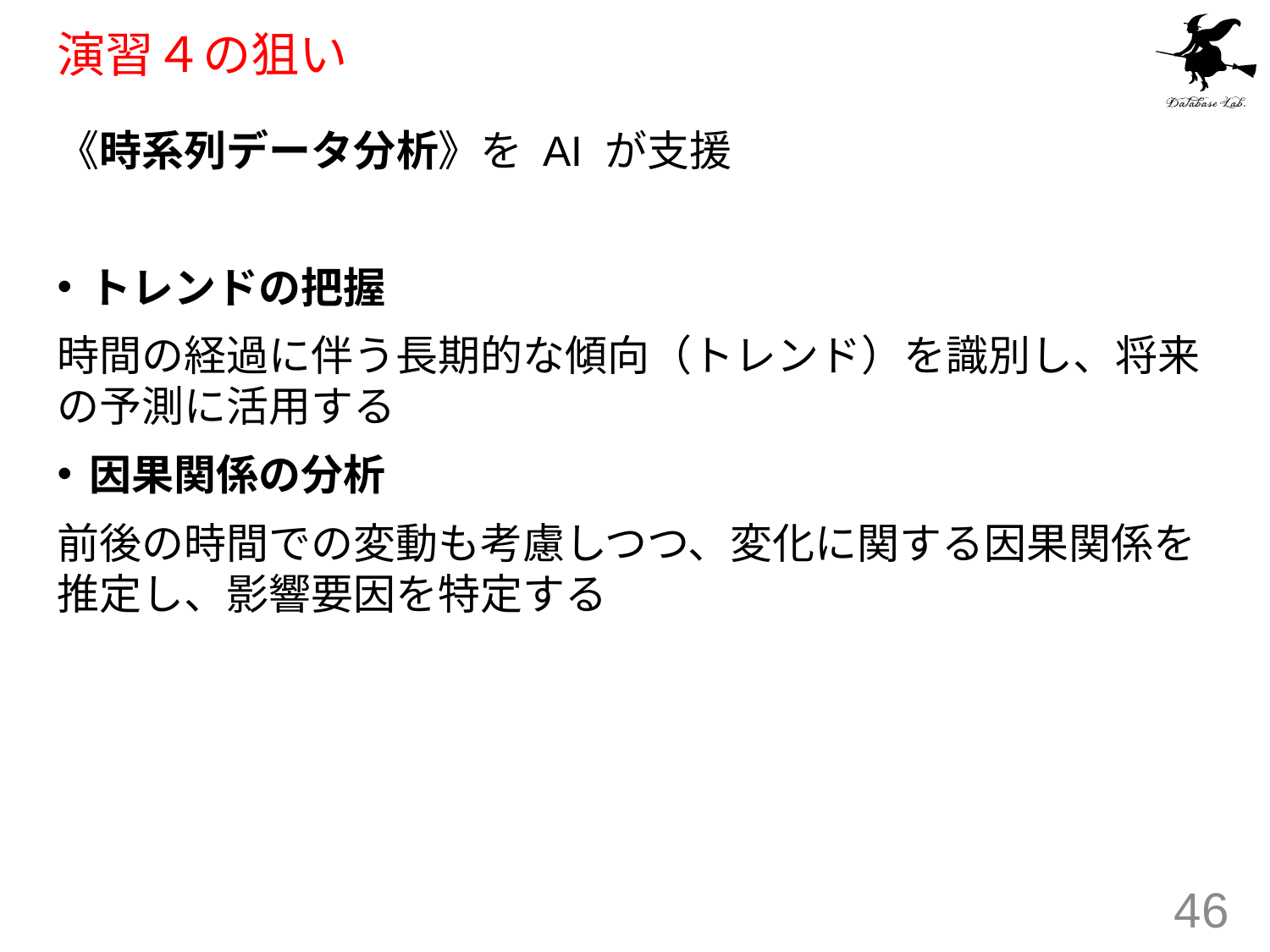

# 演習４の狙い
《時系列データ分析》を AI が支援

トレンドの把握
時間の経過に伴う長期的な傾向（トレンド）を識別し、将来の予測に活用する
因果関係の分析
前後の時間での変動も考慮しつつ、変化に関する因果関係を推定し、影響要因を特定する
46